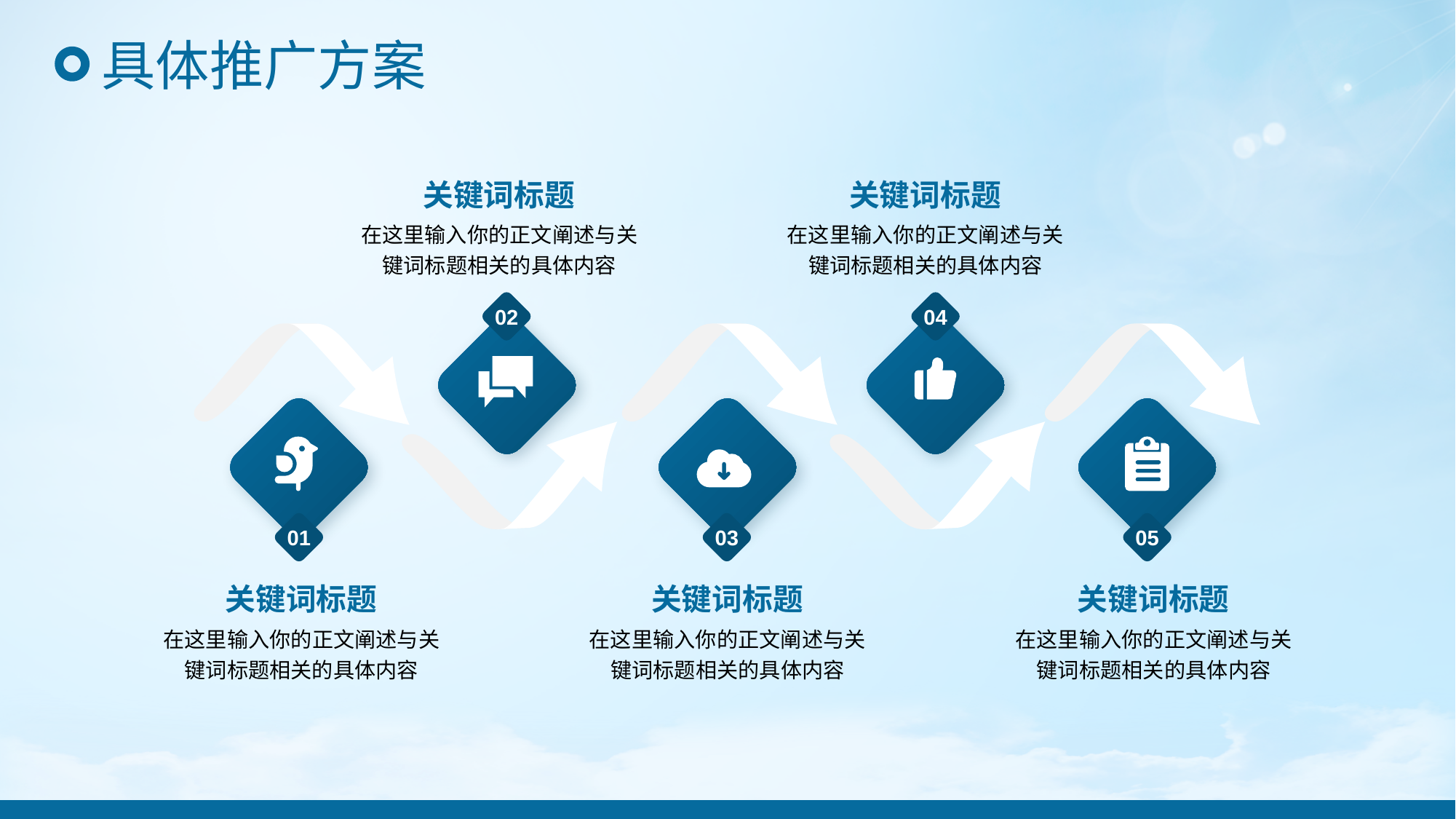

# 具体推广方案
关键词标题
关键词标题
在这里输入你的正文阐述与关键词标题相关的具体内容
在这里输入你的正文阐述与关键词标题相关的具体内容
02
04

01
03
05
关键词标题
关键词标题
关键词标题
在这里输入你的正文阐述与关键词标题相关的具体内容
在这里输入你的正文阐述与关键词标题相关的具体内容
在这里输入你的正文阐述与关键词标题相关的具体内容